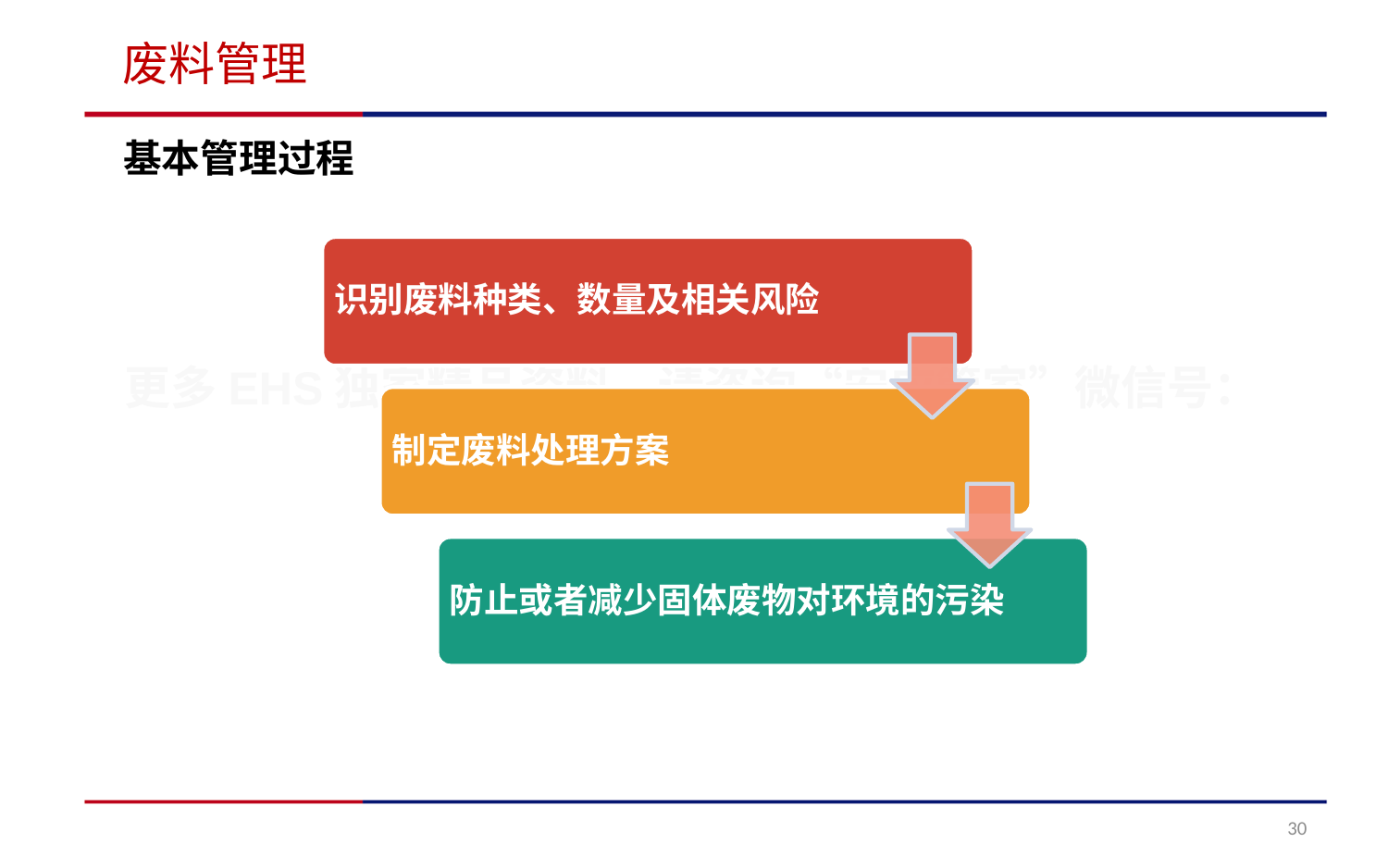

废料管理
基本管理过程
识别废料种类、数量及相关风险

制定废料处理方案

防止或者减少固体废物对环境的污染